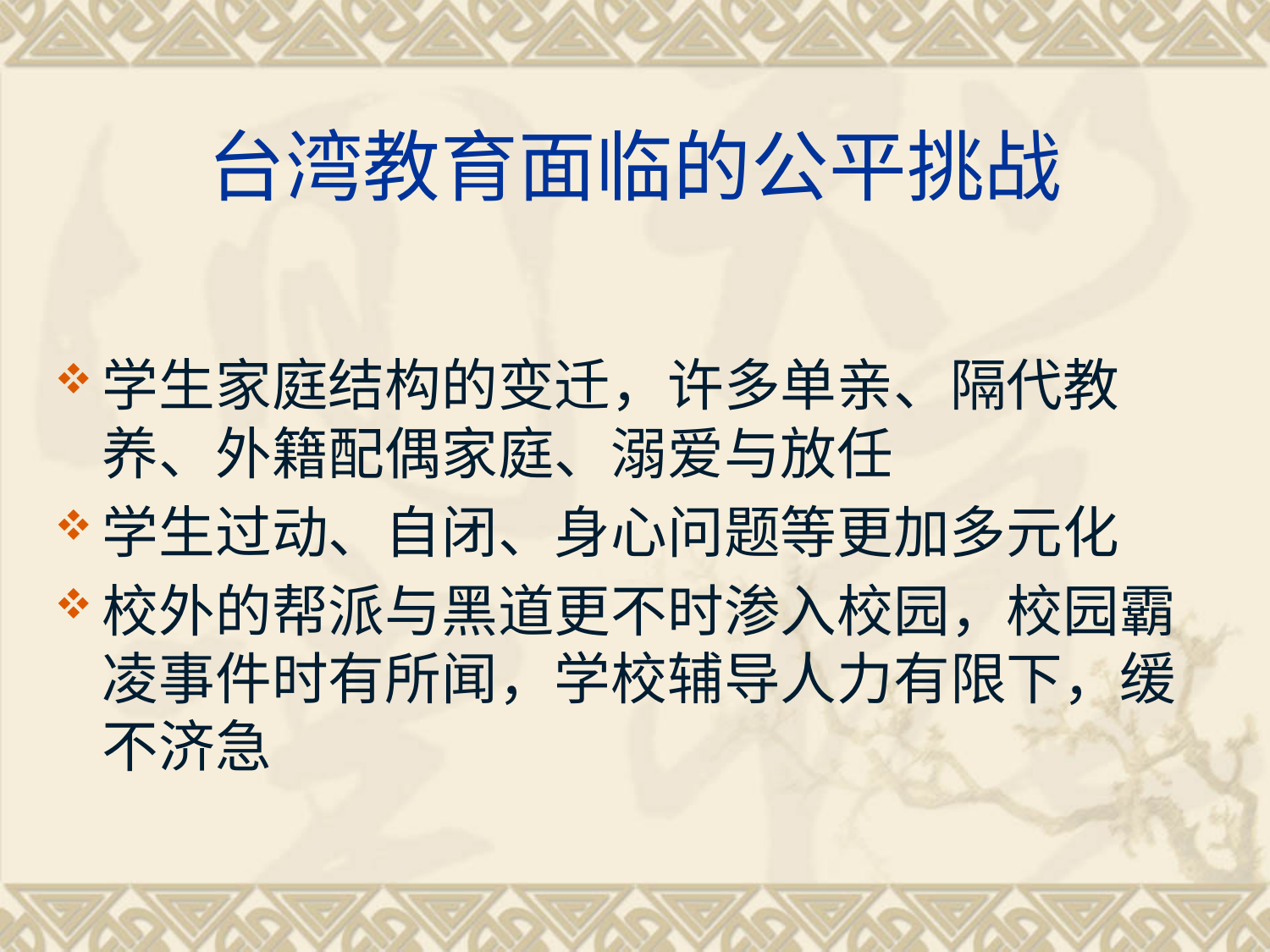

# 台湾教育面临的公平挑战

学生家庭结构的变迁，许多单亲、隔代教养、外籍配偶家庭、溺爱与放任
学生过动、自闭、身心问题等更加多元化
校外的帮派与黑道更不时渗入校园，校园霸凌事件时有所闻，学校辅导人力有限下，缓不济急